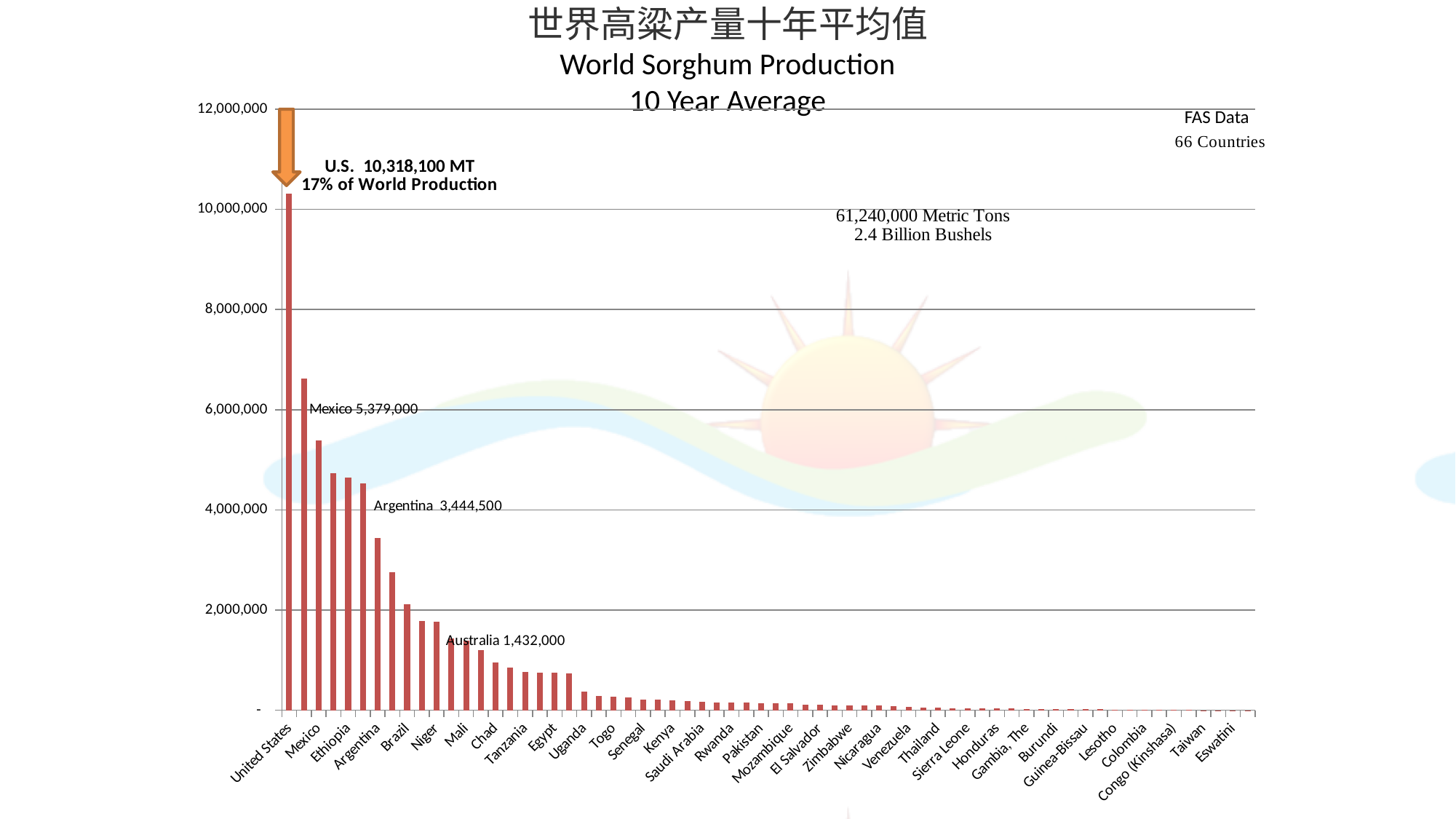

世界高粱产量十年平均值
World Sorghum Production
10 Year Average

### Chart

| Category |  |
|---|---|
| United States | 10318100.0 |
| Nigeria | 6627600.0 |
| Mexico | 5379000.0 |
| India | 4730900.0 |
| Ethiopia | 4646100.0 |
| Sudan | 4530600.0 |
| Argentina | 3444500.0 |
| China | 2748200.0 |
| Brazil | 2118700.0 |
| Burkina Faso | 1776900.0 |
| Niger | 1761200.0 |
| Australia | 1432000.0 |
| Mali | 1393000.0 |
| Cameroon | 1194700.0 |
| Chad | 955700.0 |
| Bolivia | 858900.0 |
| Tanzania | 763800.0 |
| European Union | 758300.0 |
| Egypt | 756700.0 |
| South Sudan | 730800.0 |
| Uganda | 369400.0 |
| Ghana | 281600.0 |
| Togo | 278300.0 |
| Yemen | 254800.0 |
| Senegal | 214600.0 |
| Ukraine | 206900.0 |
| Kenya | 194100.0 |
| Uruguay | 184100.0 |
| Saudi Arabia | 168800.0 |
| South Africa | 154400.0 |
| Rwanda | 154100.0 |
| Benin | 152500.0 |
| Pakistan | 140500.0 |
| Eritrea | 139400.0 |
| Mozambique | 135600.0 |
| Somalia | 118800.0 |
| El Salvador | 116800.0 |
| Haiti | 98100.0 |
| Zimbabwe | 93800.0 |
| Paraguay | 91300.0 |
| Nicaragua | 90800.0 |
| Mauritania | 78800.0 |
| Venezuela | 64200.0 |
| Cote d'Ivoire | 60600.0 |
| Thailand | 52200.0 |
| Guinea | 45700.0 |
| Sierra Leone | 45400.0 |
| Guatemala | 43700.0 |
| Honduras | 37700.0 |
| Central African Republic | 32700.000000000004 |
| Gambia, The | 27600.0 |
| Botswana | 27300.0 |
| Burundi | 26100.0 |
| Iraq | 25600.0 |
| Guinea-Bissau | 20200.0 |
| Iran | 20000.0 |
| Lesotho | 14500.0 |
| Zambia | 13800.0 |
| Colombia | 11400.0 |
| Ecuador | 10800.0 |
| Congo (Kinshasa) | 7100.0 |
| Morocco | 4300.0 |
| Taiwan | 2300.0 |
| Dominican Republic | 1600.0 |
| Eswatini | 1000.0 |
| Peru | 1000.0 |
FAS Data